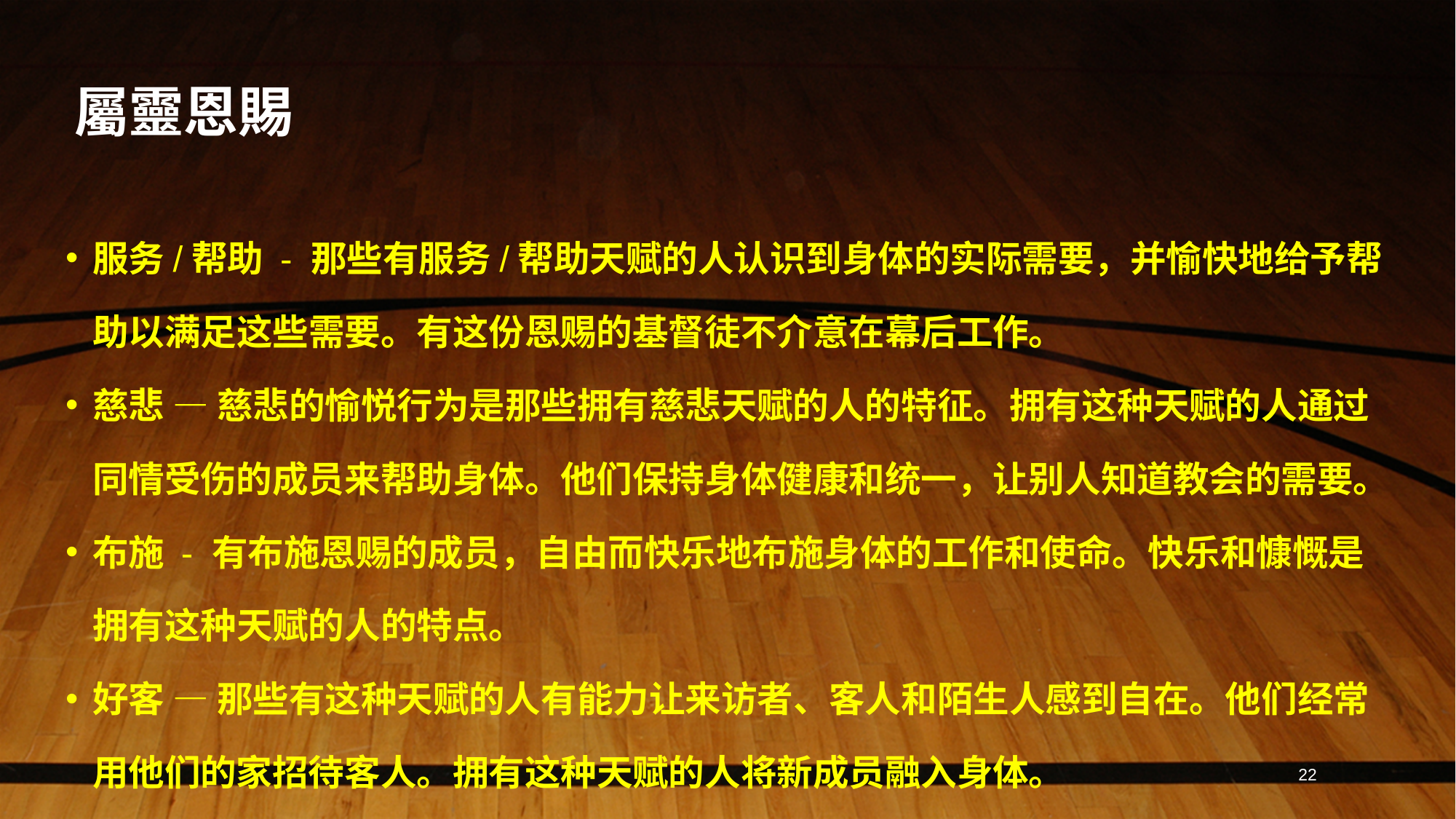

# 屬靈恩賜
服务/帮助 - 那些有服务/帮助天赋的人认识到身体的实际需要，并愉快地给予帮助以满足这些需要。有这份恩赐的基督徒不介意在幕后工作。
慈悲 — 慈悲的愉悦行为是那些拥有慈悲天赋的人的特征。拥有这种天赋的人通过同情受伤的成员来帮助身体。他们保持身体健康和统一，让别人知道教会的需要。
布施 - 有布施恩赐的成员，自由而快乐地布施身体的工作和使命。快乐和慷慨是拥有这种天赋的人的特点。
好客 — 那些有这种天赋的人有能力让来访者、客人和陌生人感到自在。他们经常用他们的家招待客人。拥有这种天赋的人将新成员融入身体。

22